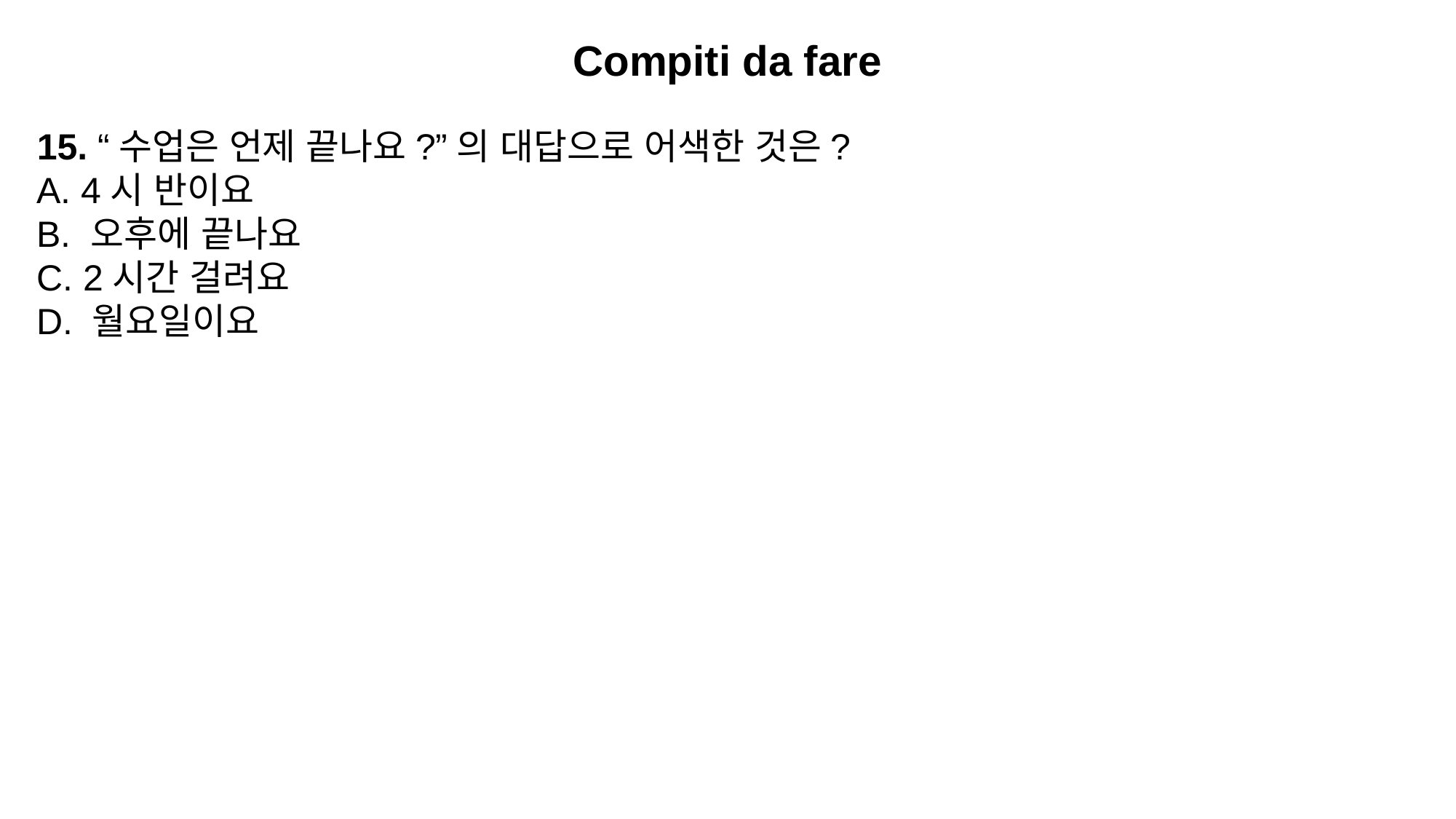

Compiti da fare
15. “수업은 언제 끝나요?”의 대답으로 어색한 것은?
A. 4시 반이요
B. 오후에 끝나요
C. 2시간 걸려요
D. 월요일이요